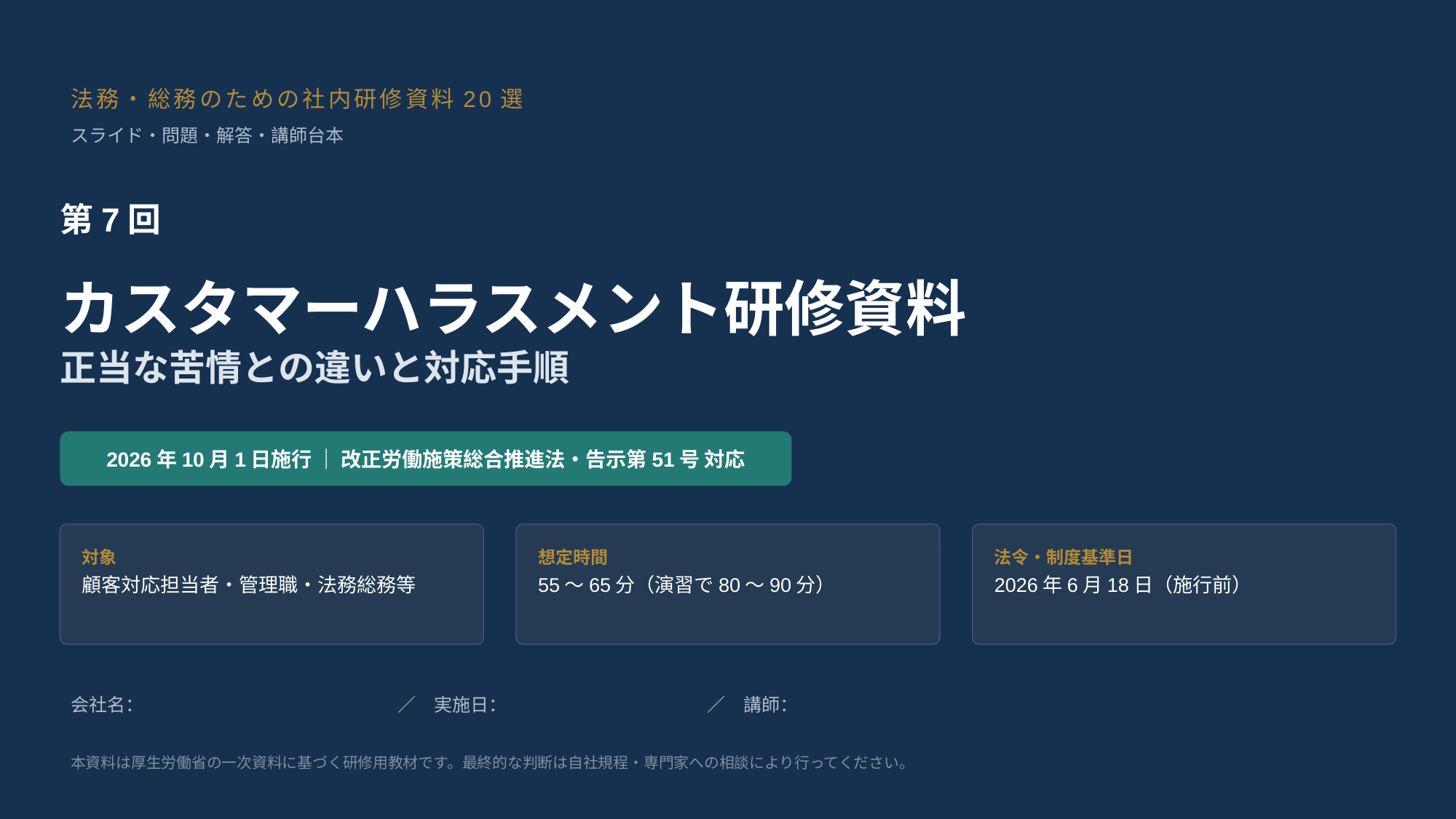

法務・総務のための社内研修資料20選
スライド・問題・解答・講師台本
第7回
カスタマーハラスメント研修資料
正当な苦情との違いと対応手順

2026年10月1日施行 ｜ 改正労働施策総合推進法・告示第51号 対応

対象
想定時間
法令・制度基準日
顧客対応担当者・管理職・法務総務等
55〜65分（演習で80〜90分）
2026年6月18日（施行前）
会社名：　　　　　　　　　　　　　　／　実施日：　　　　　　　　　　　／　講師：
本資料は厚生労働省の一次資料に基づく研修用教材です。最終的な判断は自社規程・専門家への相談により行ってください。